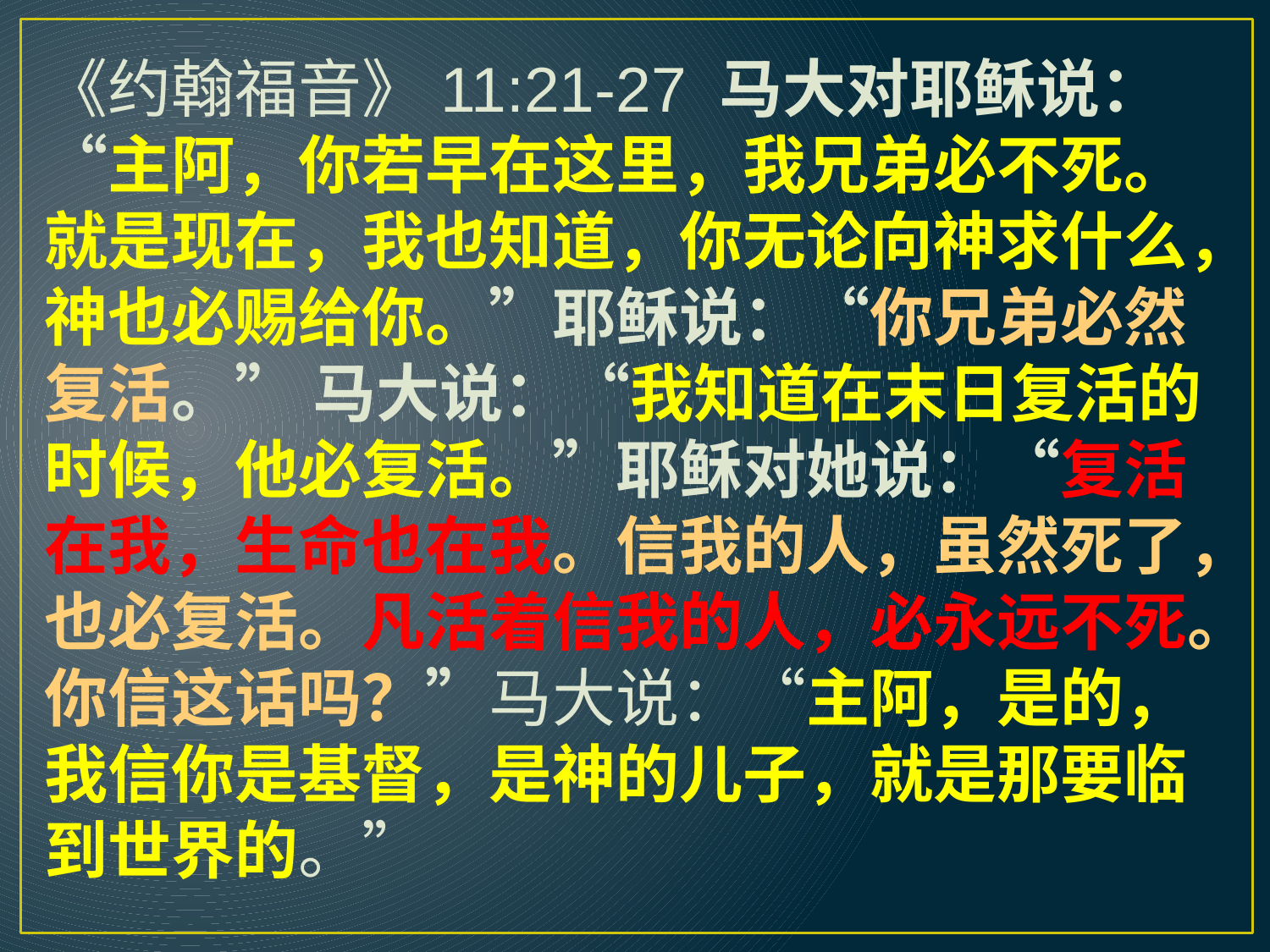

#
《约翰福音》11:21-27 马大对耶稣说：“主阿，你若早在这里，我兄弟必不死。就是现在，我也知道，你无论向神求什么，神也必赐给你。”耶稣说：“你兄弟必然复活。” 马大说：“我知道在末日复活的时候，他必复活。”耶稣对她说：“复活在我，生命也在我。信我的人，虽然死了，也必复活。凡活着信我的人，必永远不死。你信这话吗？”马大说：“主阿，是的，我信你是基督，是神的儿子，就是那要临到世界的。”